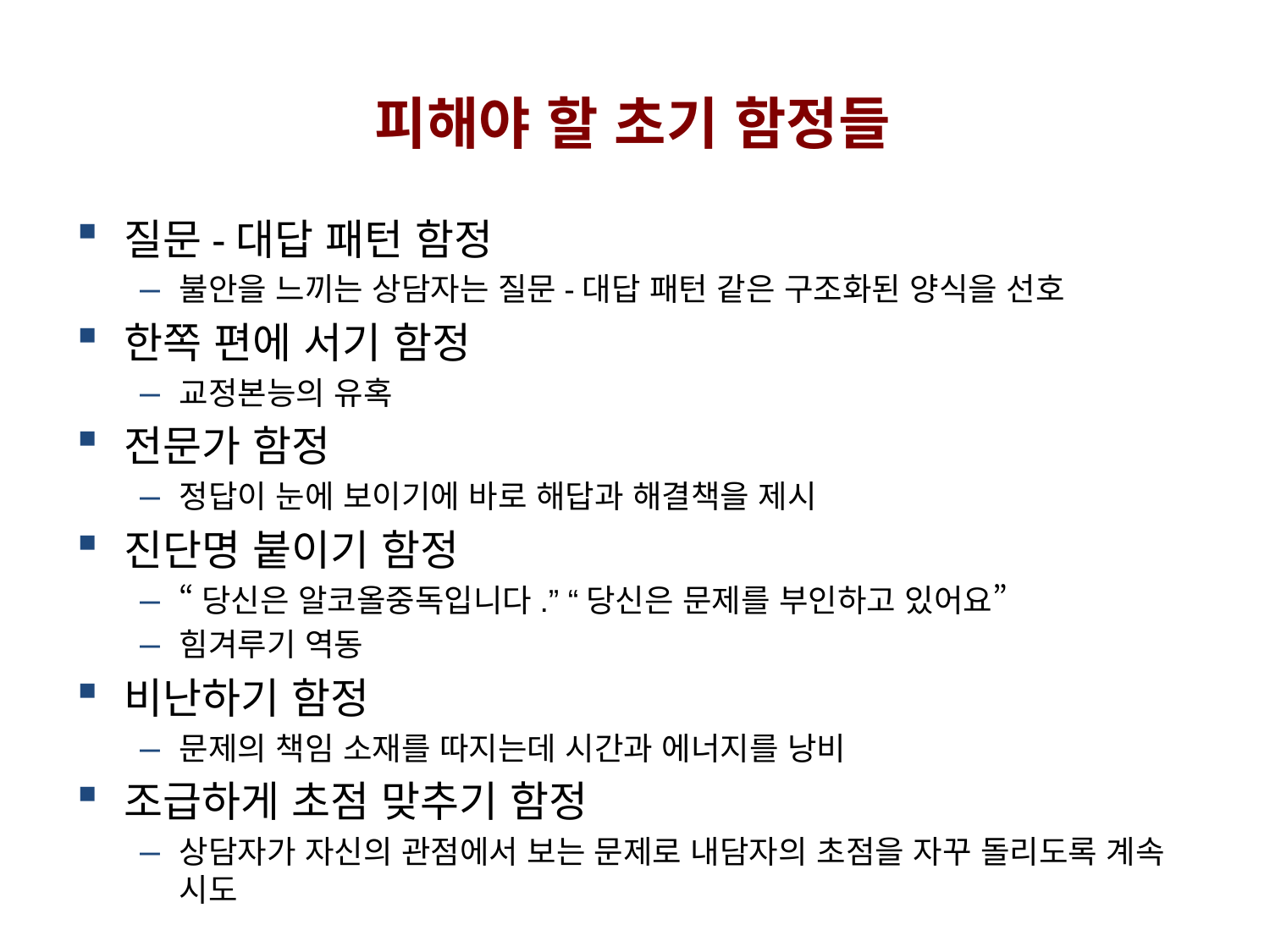

피해야 할 초기 함정들
질문-대답 패턴 함정
불안을 느끼는 상담자는 질문-대답 패턴 같은 구조화된 양식을 선호
한쪽 편에 서기 함정
교정본능의 유혹
전문가 함정
정답이 눈에 보이기에 바로 해답과 해결책을 제시
진단명 붙이기 함정
“당신은 알코올중독입니다.” “당신은 문제를 부인하고 있어요”
힘겨루기 역동
비난하기 함정
문제의 책임 소재를 따지는데 시간과 에너지를 낭비
조급하게 초점 맞추기 함정
상담자가 자신의 관점에서 보는 문제로 내담자의 초점을 자꾸 돌리도록 계속 시도